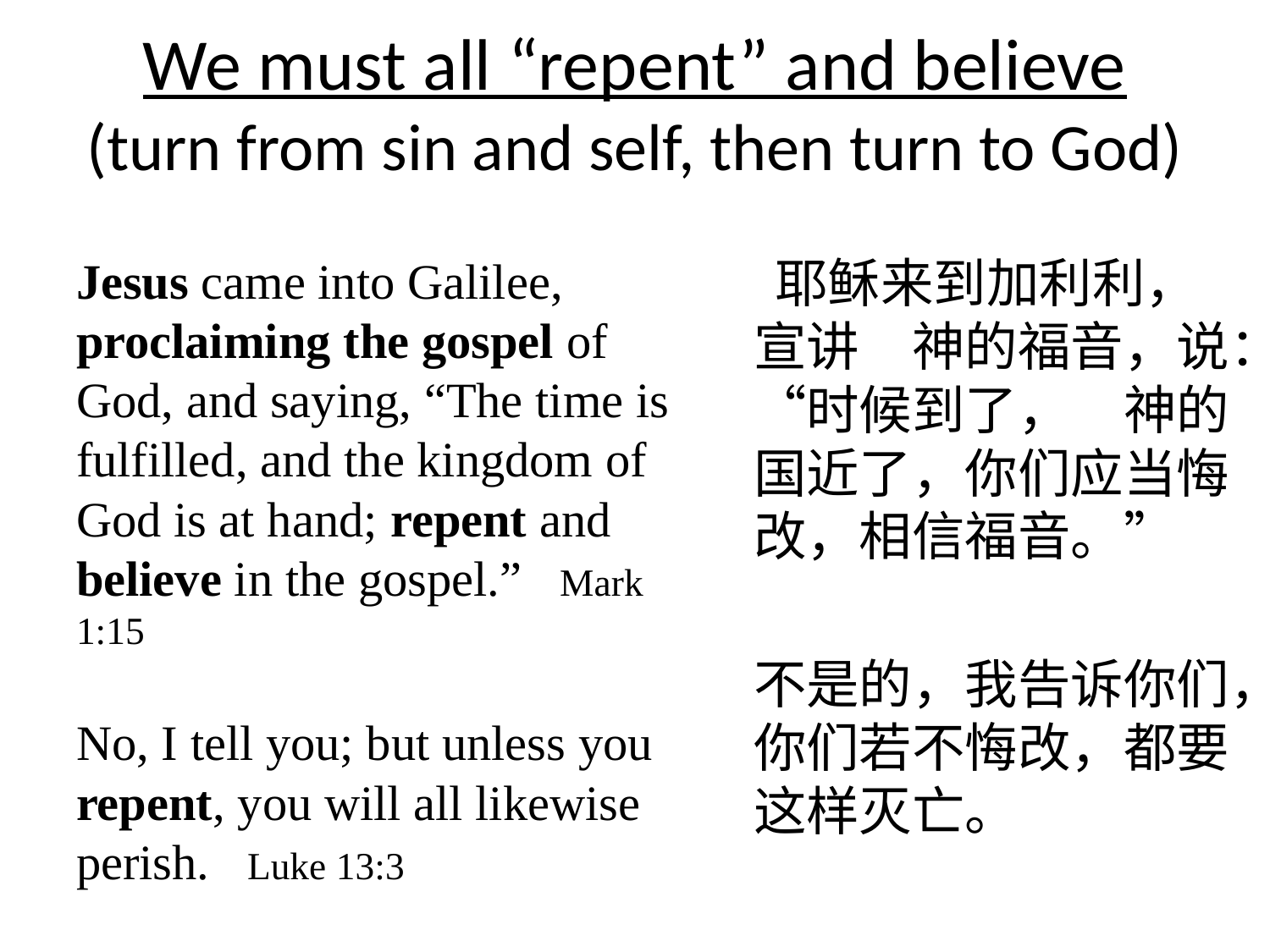

# We must all “repent” and believe (turn from sin and self, then turn to God)
Jesus came into Galilee, proclaiming the gospel of God, and saying, “The time is fulfilled, and the kingdom of God is at hand; repent and believe in the gospel.”   Mark 1:15

No, I tell you; but unless you repent, you will all likewise perish.   Luke 13:3

 耶稣来到加利利，宣讲　神的福音，说：“时候到了，　神的国近了，你们应当悔改，相信福音。”

不是的，我告诉你们，你们若不悔改，都要这样灭亡。